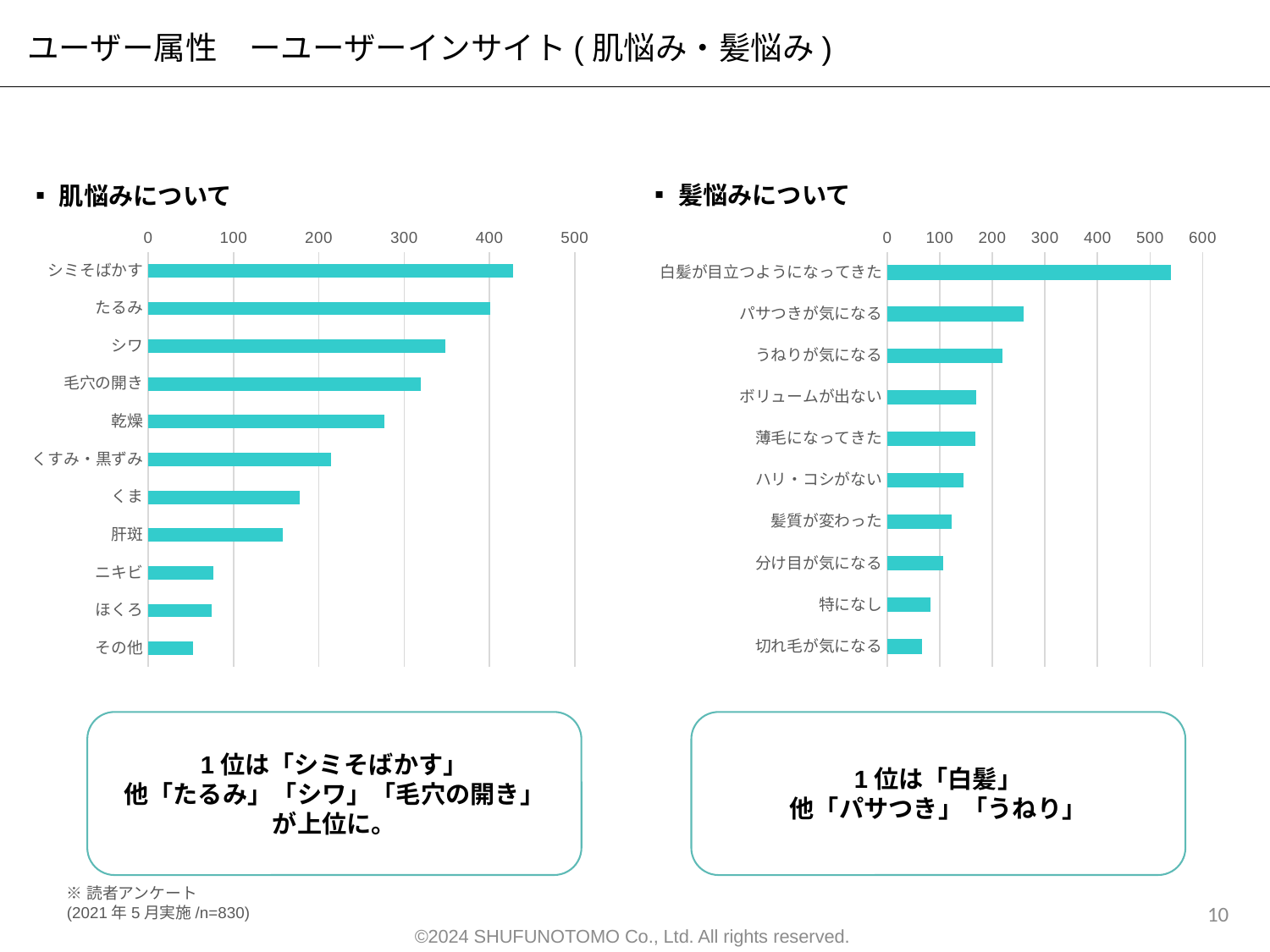

ユーザー属性　ーユーザーインサイト(肌悩み・髪悩み)
▪髪悩みについて
▪肌悩みについて

### Chart

| Category |  |
|---|---|
| シミそばかす | 428.0 |
| たるみ | 401.0 |
| シワ | 348.0 |
| 毛穴の開き | 319.0 |
| 乾燥 | 277.0 |
| くすみ・黒ずみ | 214.0 |
| くま | 177.0 |
| 肝斑 | 158.0 |
| ニキビ | 76.0 |
| ほくろ | 74.0 |
| その他 | 52.0 |

### Chart

| Category |  |
|---|---|
| 白髪が目立つようになってきた | 539.0 |
| パサつきが気になる | 259.0 |
| うねりが気になる | 219.0 |
| ボリュームが出ない | 170.0 |
| 薄毛になってきた | 167.0 |
| ハリ・コシがない | 145.0 |
| 髪質が変わった | 122.0 |
| 分け目が気になる | 107.0 |
| 特になし | 83.0 |
| 切れ毛が気になる | 66.0 |
1位は「シミそばかす」
他「たるみ」「シワ」「毛穴の開き」
が上位に。
1位は「白髪」
他「パサつき」「うねり」
※読者アンケート
(2021年5月実施/n=830)